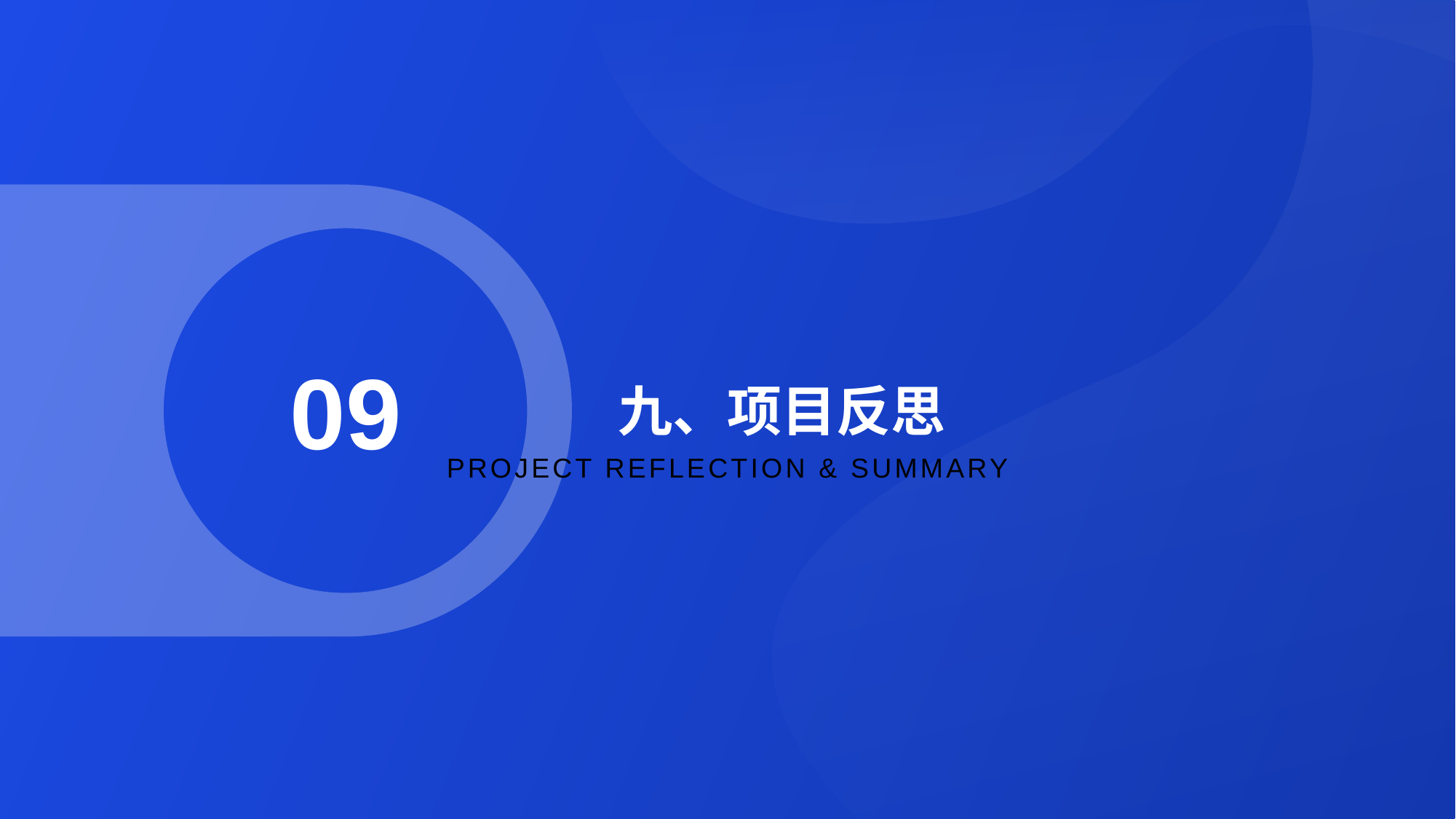

09
# 九、项目反思
PROJECT REFLECTION & SUMMARY